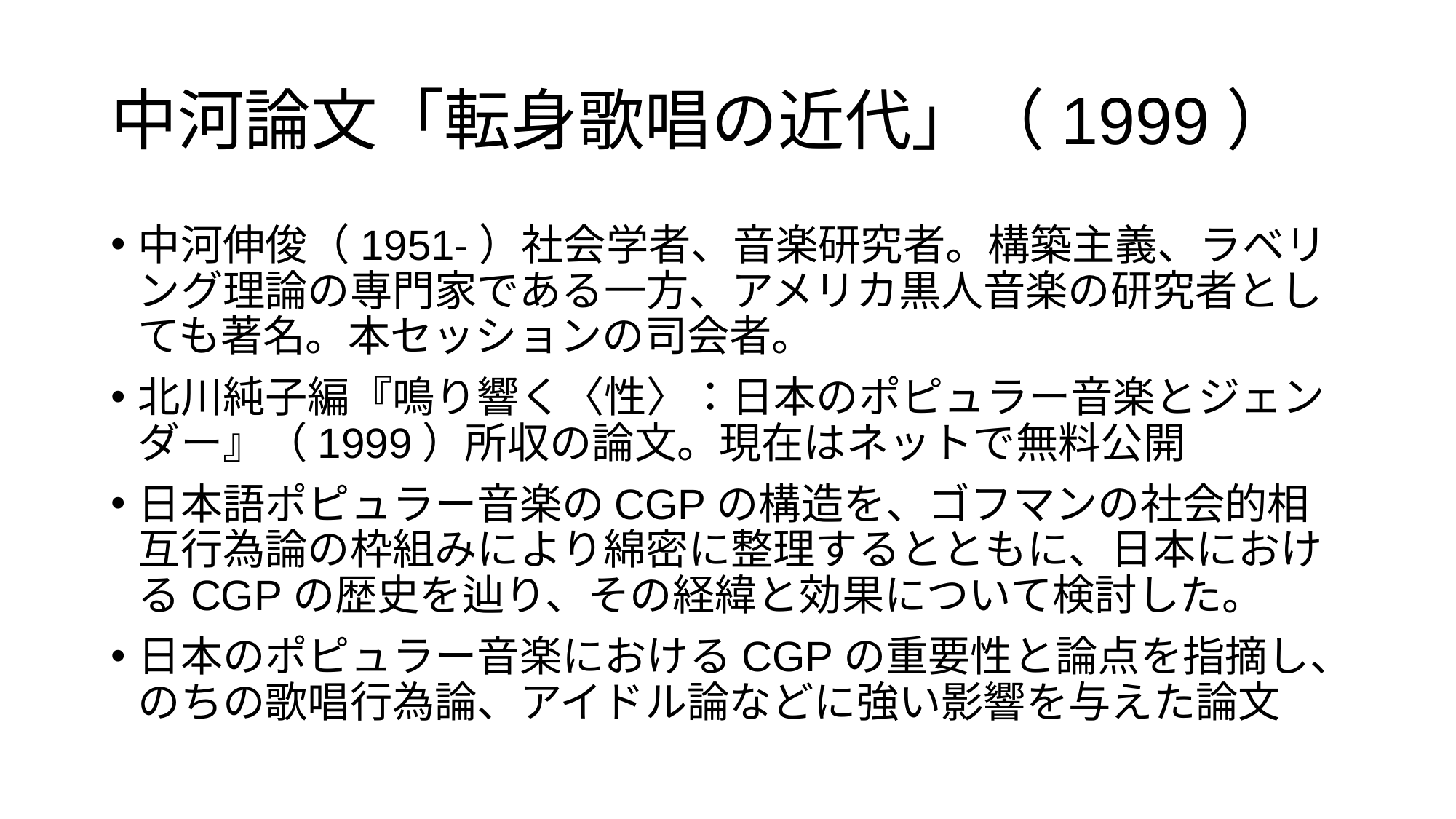

# 中河論文「転身歌唱の近代」（1999）
中河伸俊（1951-）社会学者、音楽研究者。構築主義、ラベリング理論の専門家である一方、アメリカ黒人音楽の研究者としても著名。本セッションの司会者。
北川純子編『鳴り響く〈性〉：日本のポピュラー音楽とジェンダー』（1999）所収の論文。現在はネットで無料公開
日本語ポピュラー音楽のCGPの構造を、ゴフマンの社会的相互行為論の枠組みにより綿密に整理するとともに、日本におけるCGPの歴史を辿り、その経緯と効果について検討した。
日本のポピュラー音楽におけるCGPの重要性と論点を指摘し、のちの歌唱行為論、アイドル論などに強い影響を与えた論文